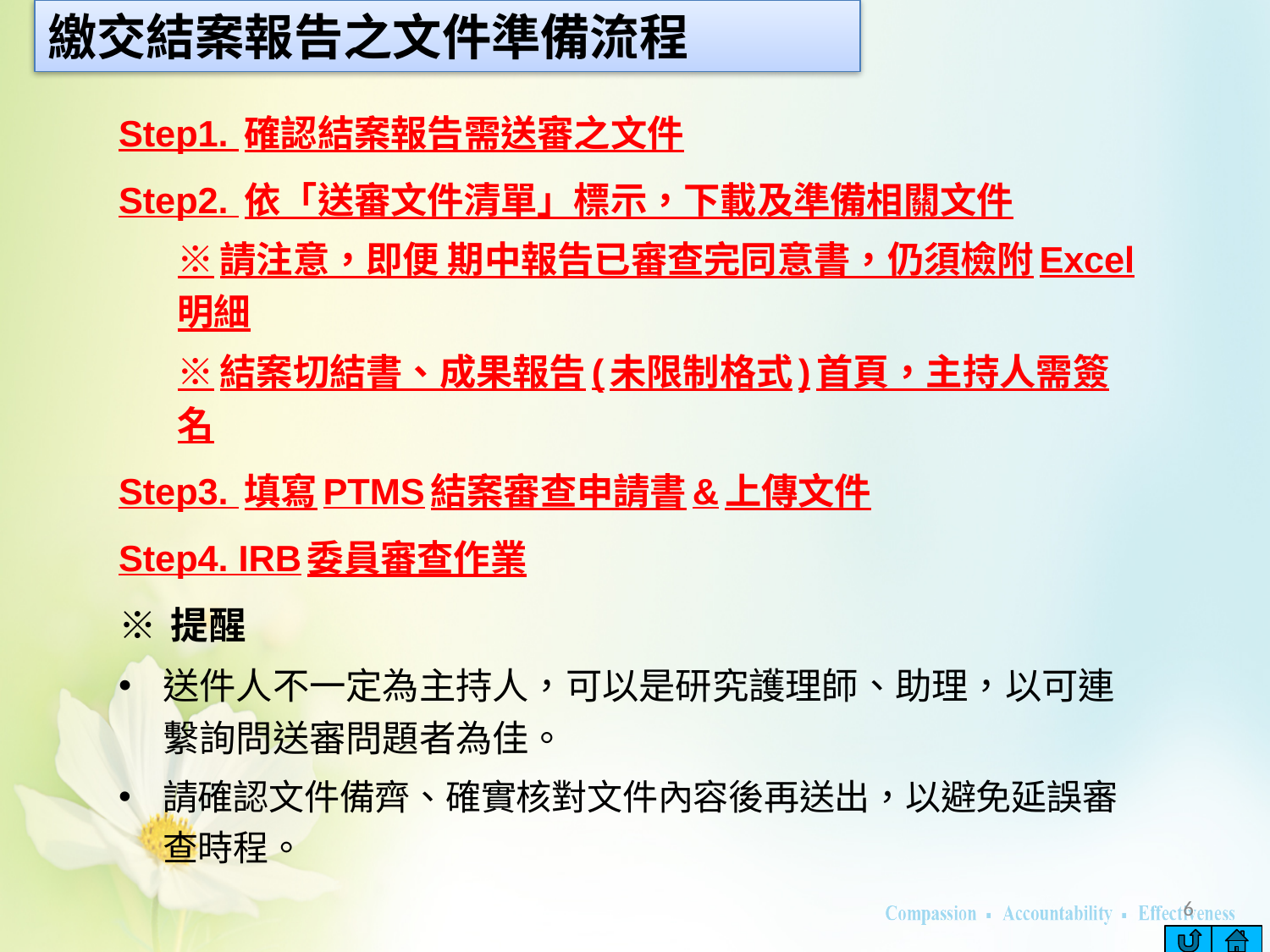

繳交結案報告之文件準備流程
Step1. 確認結案報告需送審之文件
Step2. 依「送審文件清單」標示，下載及準備相關文件
※請注意，即便 期中報告已審查完同意書，仍須檢附Excel明細
※結案切結書、成果報告(未限制格式)首頁，主持人需簽名
Step3. 填寫PTMS結案審查申請書&上傳文件
Step4. IRB委員審查作業
※ 提醒
送件人不一定為主持人，可以是研究護理師、助理，以可連繫詢問送審問題者為佳。
請確認文件備齊、確實核對文件內容後再送出，以避免延誤審查時程。
6